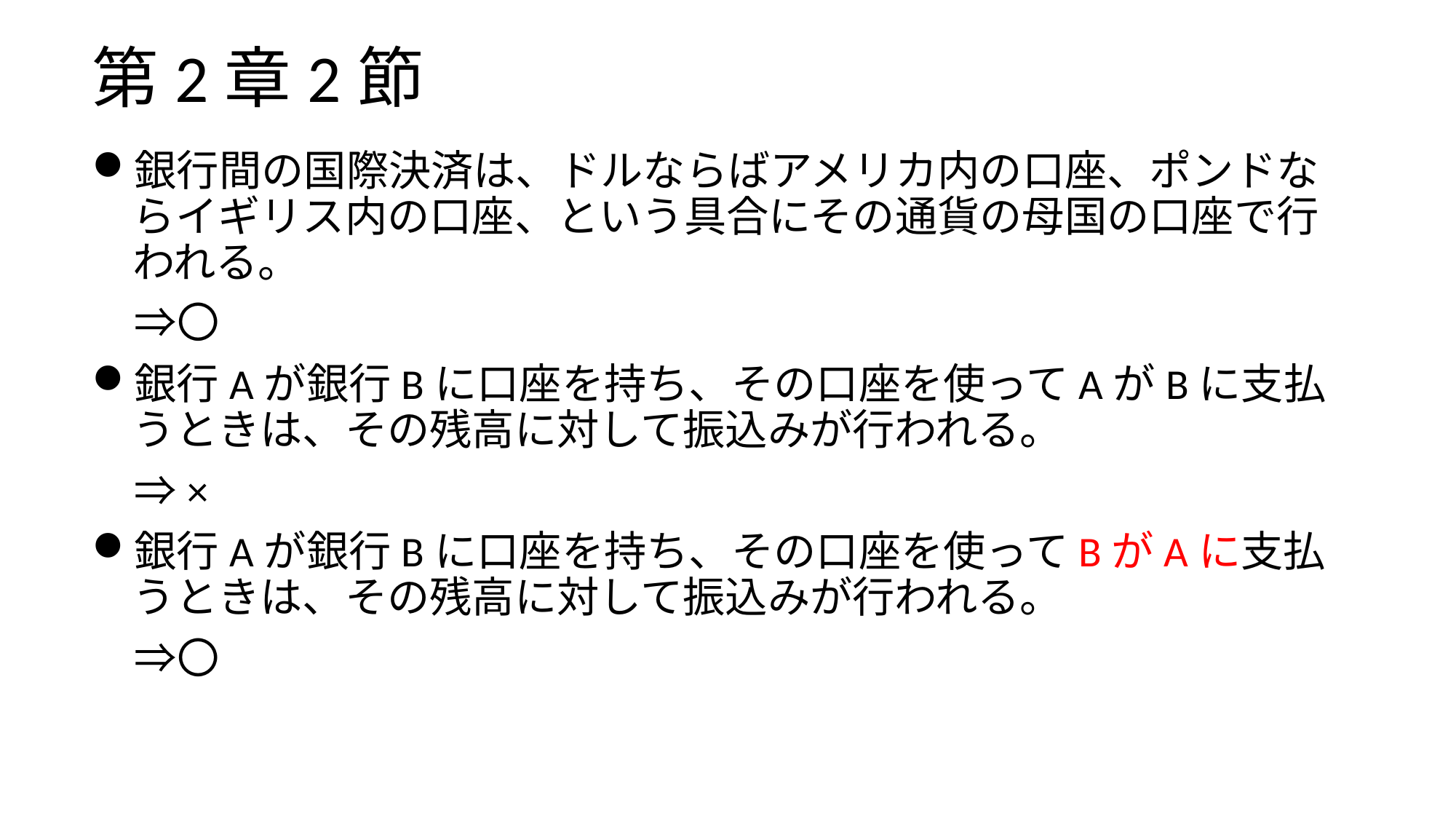

# 第2章2節
銀行間の国際決済は、ドルならばアメリカ内の口座、ポンドならイギリス内の口座、という具合にその通貨の母国の口座で行われる。
　⇒〇
銀行Aが銀行Bに口座を持ち、その口座を使ってAがBに支払うときは、その残高に対して振込みが行われる。
　⇒×
銀行Aが銀行Bに口座を持ち、その口座を使ってBがAに支払うときは、その残高に対して振込みが行われる。
　⇒〇